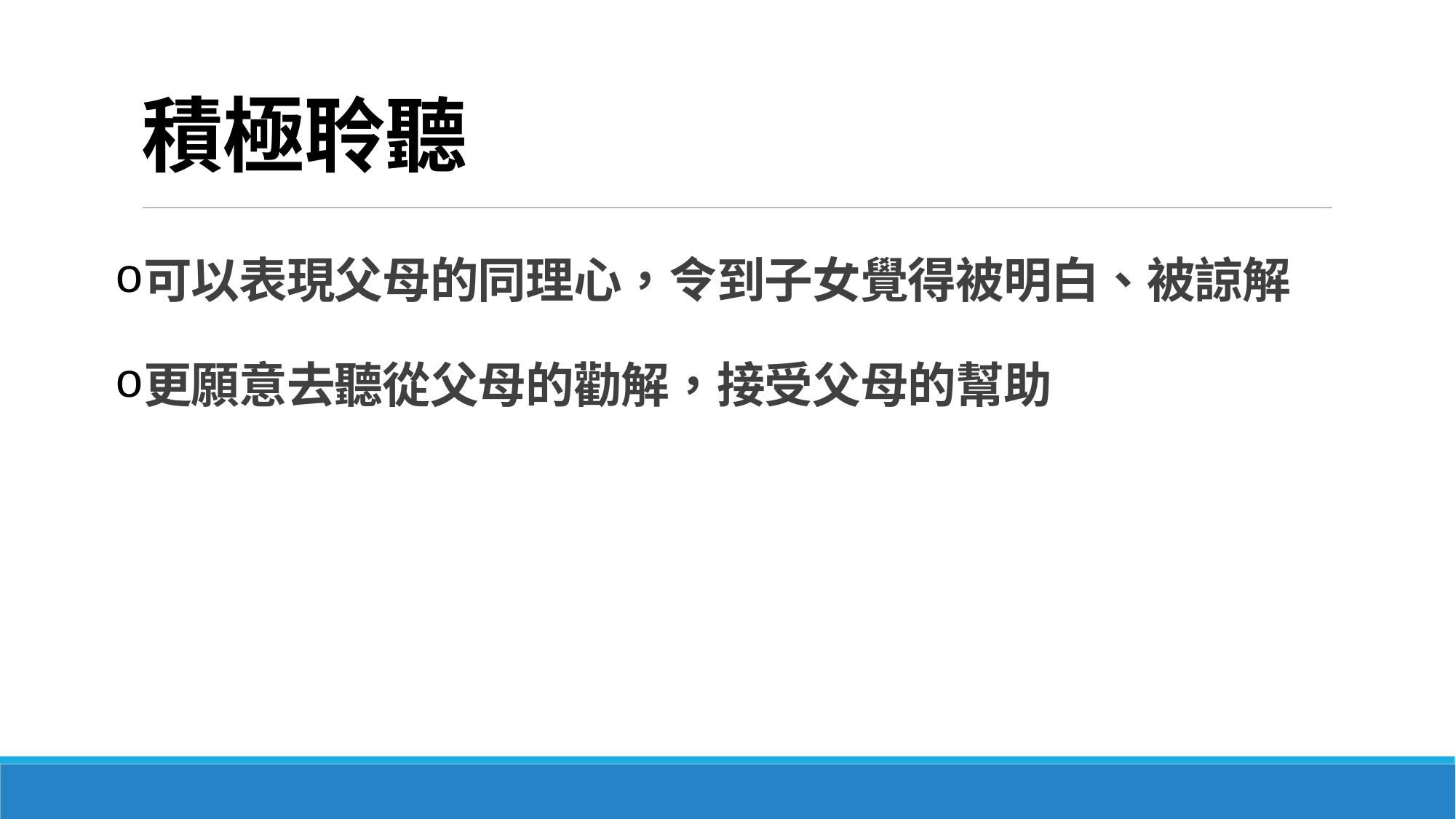

積極聆聽

可以表現父母的同理心，令到子女覺得被明白、被諒解

更願意去聽從父母的勸解，接受父母的幫助